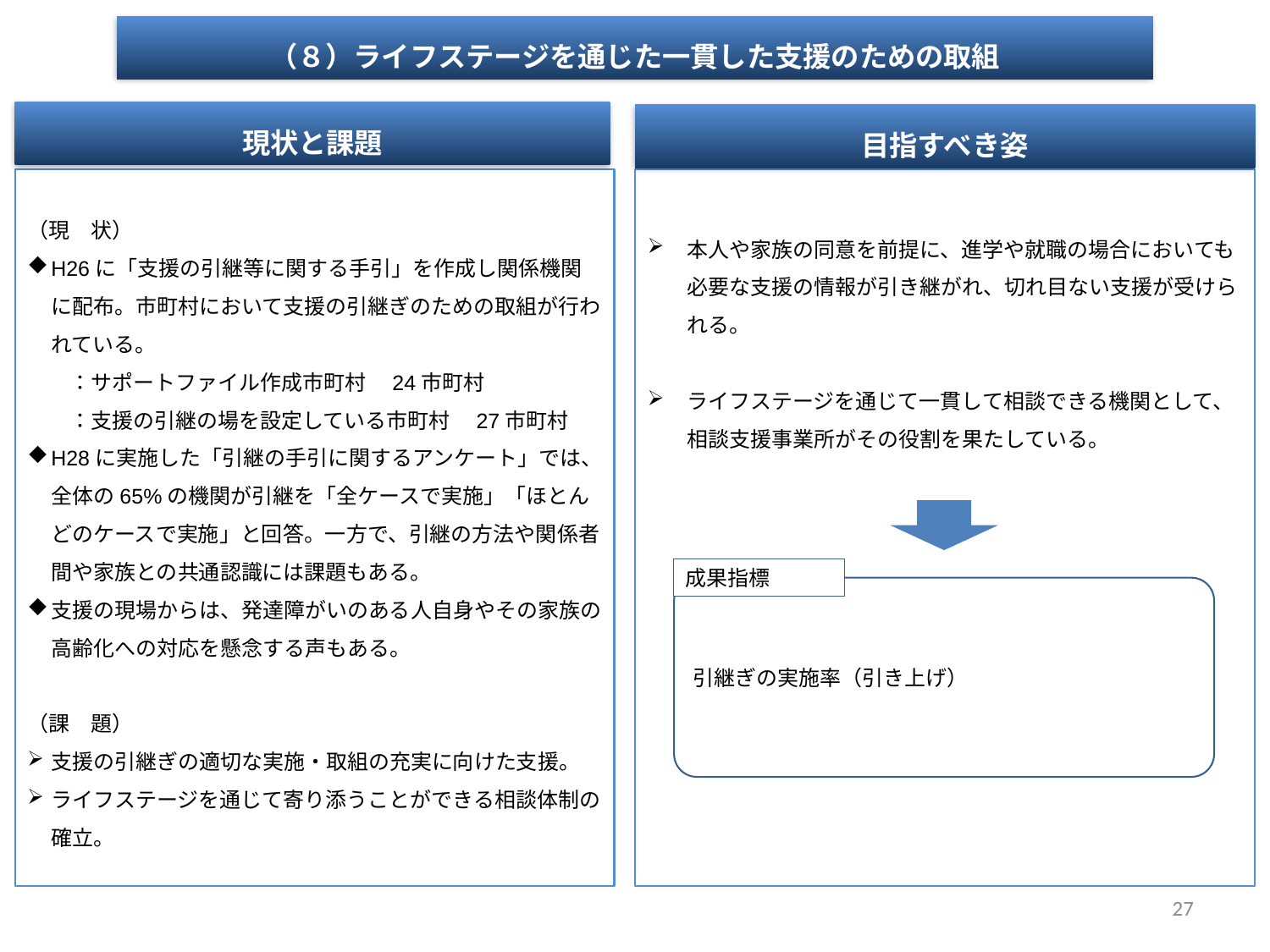

（８）ライフステージを通じた一貫した支援のための取組
現状と課題
目指すべき姿
（現　状）
H26に「支援の引継等に関する手引」を作成し関係機関に配布。市町村において支援の引継ぎのための取組が行われている。
　　：サポートファイル作成市町村　24市町村
　　：支援の引継の場を設定している市町村　27市町村
H28に実施した「引継の手引に関するアンケート」では、全体の65%の機関が引継を「全ケースで実施」「ほとんどのケースで実施」と回答。一方で、引継の方法や関係者間や家族との共通認識には課題もある。
支援の現場からは、発達障がいのある人自身やその家族の高齢化への対応を懸念する声もある。

（課　題）
支援の引継ぎの適切な実施・取組の充実に向けた支援。
ライフステージを通じて寄り添うことができる相談体制の確立。
本人や家族の同意を前提に、進学や就職の場合においても必要な支援の情報が引き継がれ、切れ目ない支援が受けられる。

ライフステージを通じて一貫して相談できる機関として、相談支援事業所がその役割を果たしている。

成果指標
引継ぎの実施率（引き上げ）
27